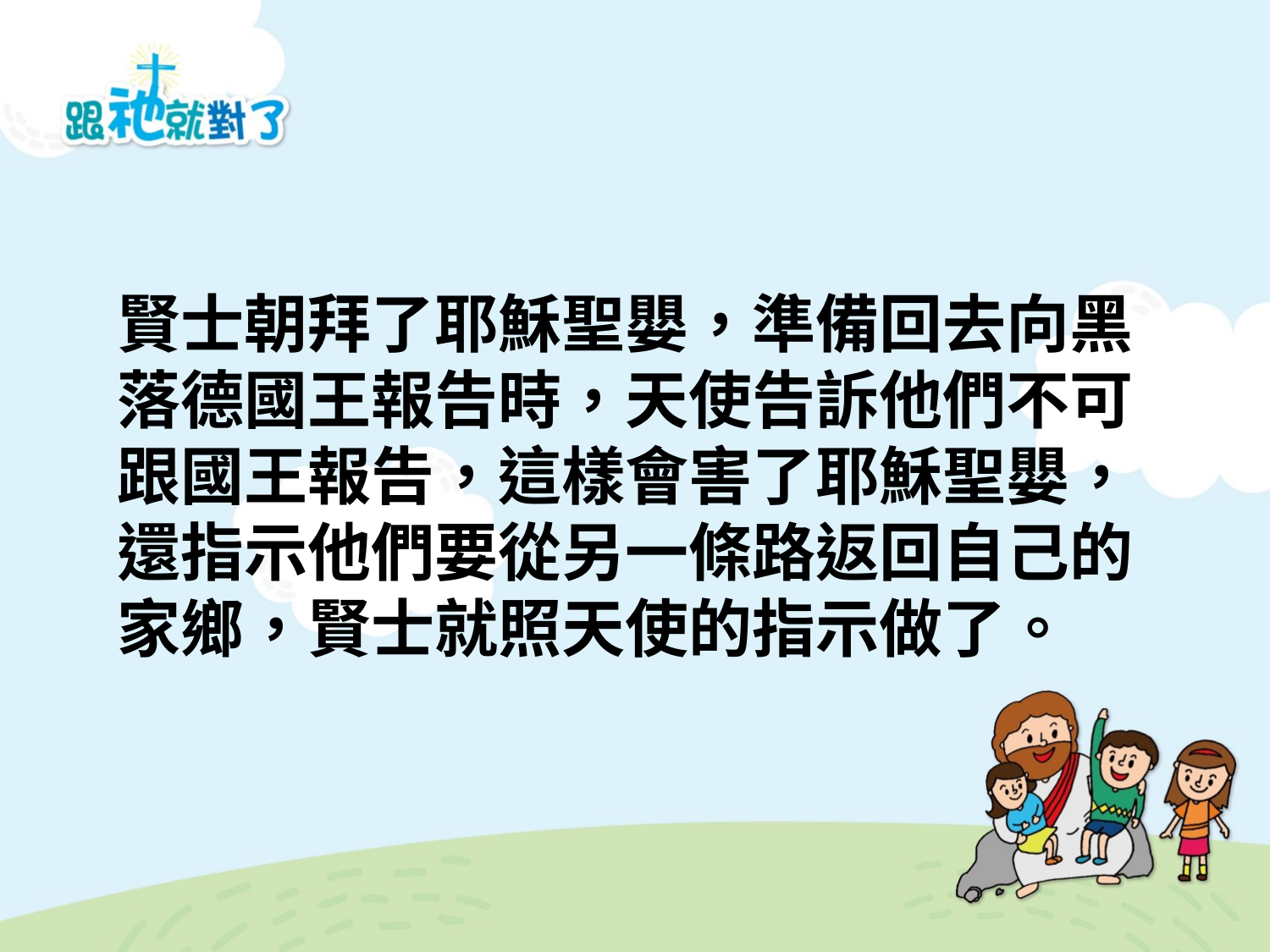

賢士朝拜了耶穌聖嬰，準備回去向黑落德國王報告時，天使告訴他們不可跟國王報告，這樣會害了耶穌聖嬰，還指示他們要從另一條路返回自己的家鄉，賢士就照天使的指示做了。